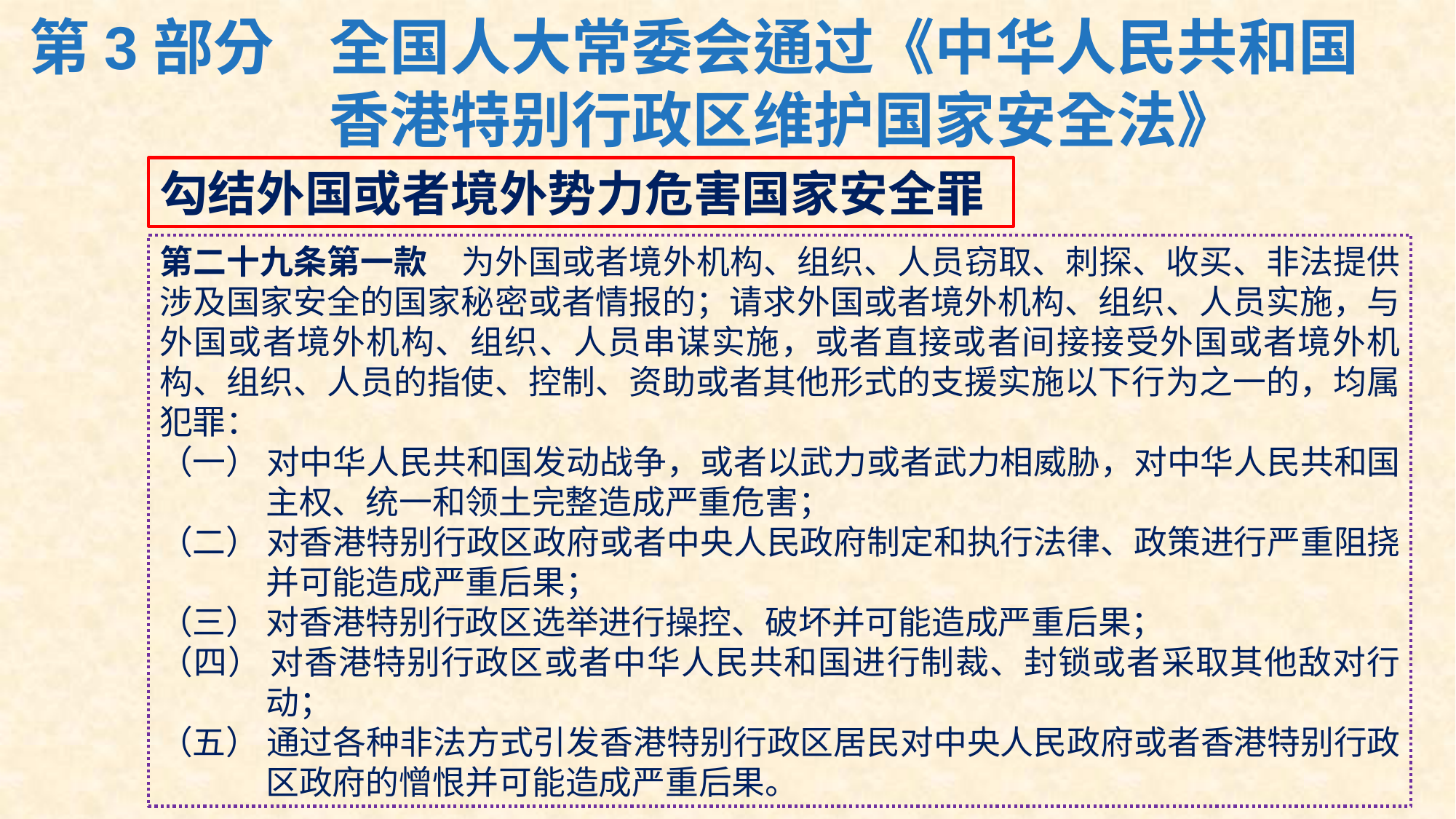

# 第3部分	全国人大常委会通过《中华人民共和国香港特别行政区维护国家安全法》
勾结外国或者境外势力危害国家安全罪
第二十九条第一款  为外国或者境外机构、组织、人员窃取、刺探、收买、非法提供涉及国家安全的国家秘密或者情报的；请求外国或者境外机构、组织、人员实施，与外国或者境外机构、组织、人员串谋实施，或者直接或者间接接受外国或者境外机构、组织、人员的指使、控制、资助或者其他形式的支援实施以下行为之一的，均属犯罪：
（一）	对中华人民共和国发动战争，或者以武力或者武力相威胁，对中华人民共和国主权、统一和领土完整造成严重危害；
（二）	对香港特别行政区政府或者中央人民政府制定和执行法律、政策进行严重阻挠并可能造成严重后果；
（三）	对香港特别行政区选举进行操控、破坏并可能造成严重后果；
（四）	对香港特别行政区或者中华人民共和国进行制裁、封锁或者采取其他敌对行动；
（五）	通过各种非法方式引发香港特别行政区居民对中央人民政府或者香港特别行政区政府的憎恨并可能造成严重后果。